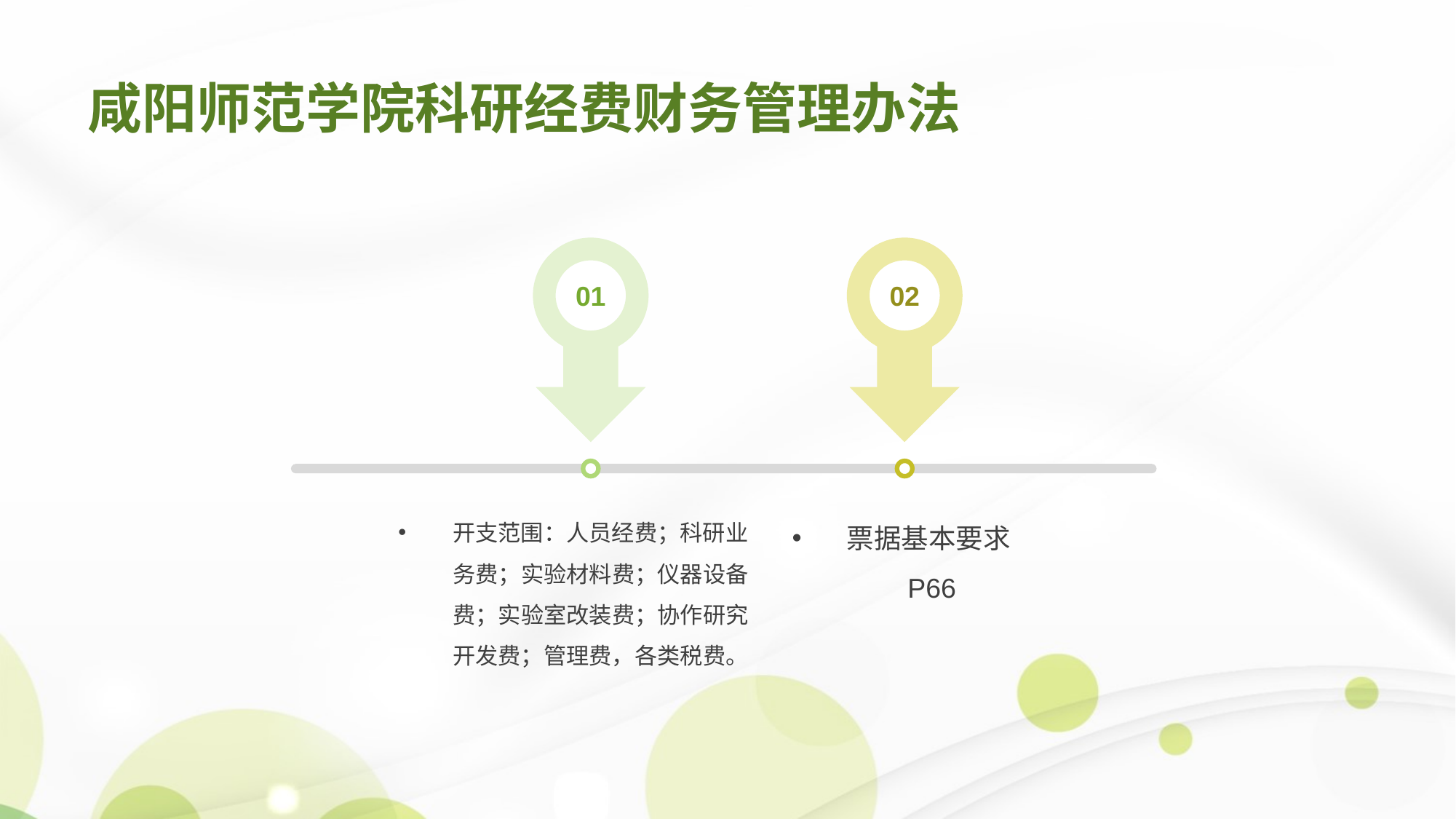

咸阳师范学院科研经费财务管理办法
01
02

开支范围：人员经费；科研业务费；实验材料费；仪器设备费；实验室改装费；协作研究开发费；管理费，各类税费。
票据基本要求P66